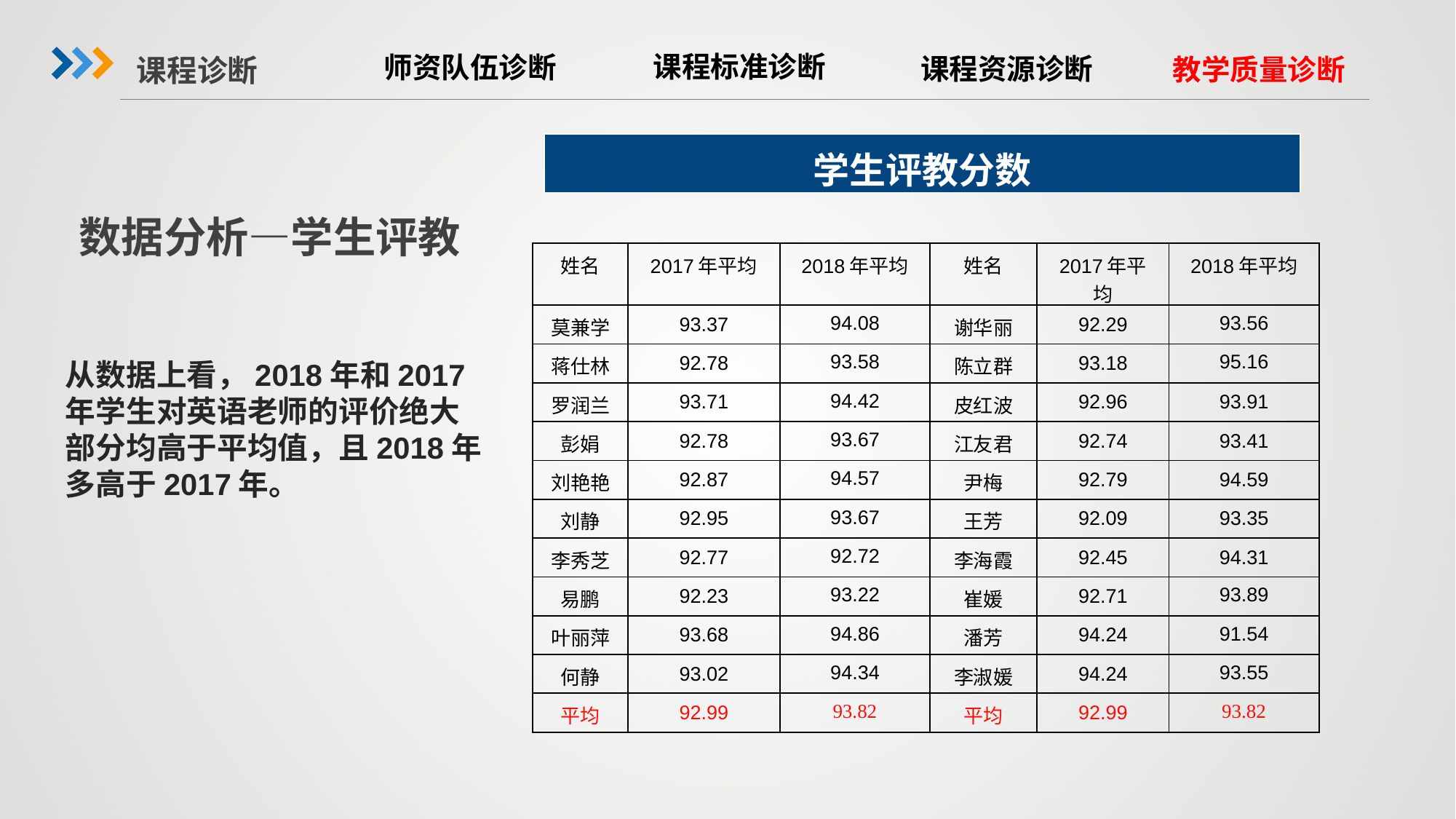

课程诊断
课程标准诊断
师资队伍诊断
课程资源诊断
教学质量诊断
| 学生评教分数 |
| --- |
数据分析—学生评教
| 姓名 | 2017年平均 | 2018年平均 | 姓名 | 2017年平均 | 2018年平均 |
| --- | --- | --- | --- | --- | --- |
| 莫兼学 | 93.37 | 94.08 | 谢华丽 | 92.29 | 93.56 |
| 蒋仕林 | 92.78 | 93.58 | 陈立群 | 93.18 | 95.16 |
| 罗润兰 | 93.71 | 94.42 | 皮红波 | 92.96 | 93.91 |
| 彭娟 | 92.78 | 93.67 | 江友君 | 92.74 | 93.41 |
| 刘艳艳 | 92.87 | 94.57 | 尹梅 | 92.79 | 94.59 |
| 刘静 | 92.95 | 93.67 | 王芳 | 92.09 | 93.35 |
| 李秀芝 | 92.77 | 92.72 | 李海霞 | 92.45 | 94.31 |
| 易鹏 | 92.23 | 93.22 | 崔媛 | 92.71 | 93.89 |
| 叶丽萍 | 93.68 | 94.86 | 潘芳 | 94.24 | 91.54 |
| 何静 | 93.02 | 94.34 | 李淑媛 | 94.24 | 93.55 |
| 平均 | 92.99 | 93.82 | 平均 | 92.99 | 93.82 |
从数据上看，2018年和2017年学生对英语老师的评价绝大部分均高于平均值，且2018年多高于2017年。